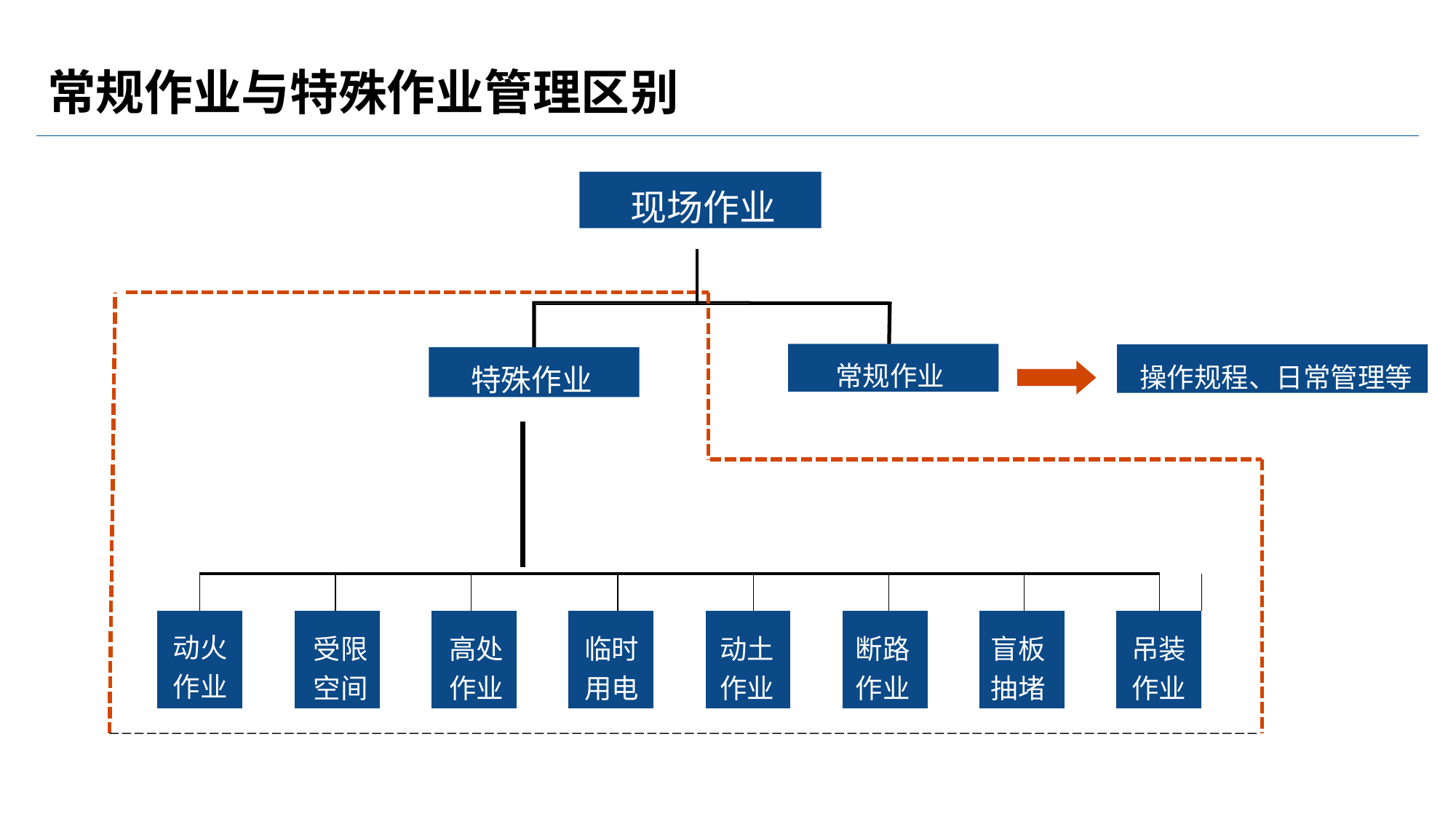

# 常规作业与特殊作业管理区别
现场作业

常规作业
操作规程、日常管理等
特殊作业

|  |  |  |  |  |  |  |  |  |  |  |  |  |  |  |  |  |  |  |  |  |  |  |
| --- | --- | --- | --- | --- | --- | --- | --- | --- | --- | --- | --- | --- | --- | --- | --- | --- | --- | --- | --- | --- | --- | --- |
| 动火 作业 |  |  | 受限 空间 |  |  | 高处 作业 |  |  | 临时 用电 |  |  | 动土 作业 |  |  | 断路 作业 |  |  | 盲板 抽堵 |  |  | 吊装 作业 |  |

41